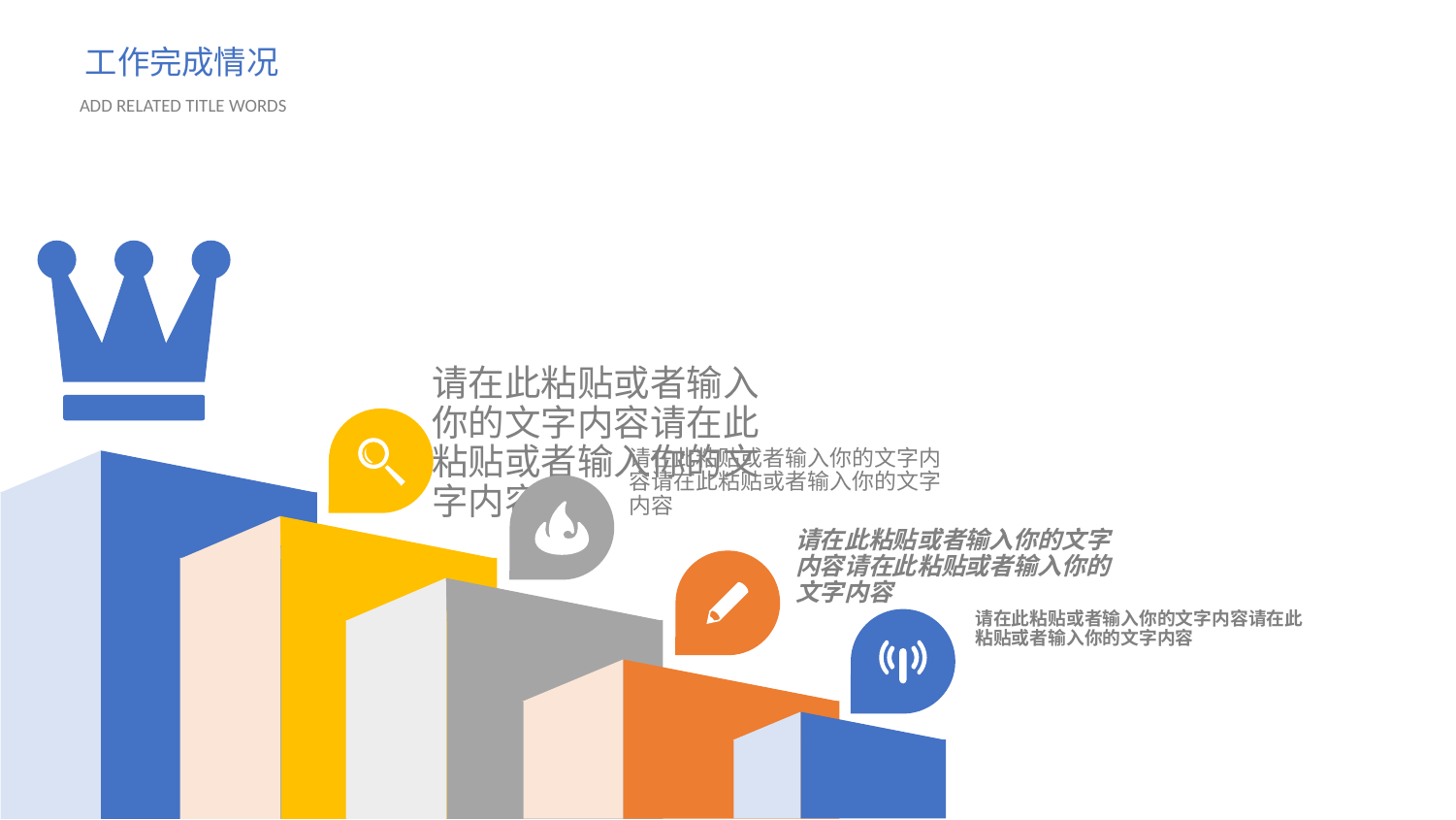

工作完成情况
ADD RELATED TITLE WORDS

请在此粘贴或者输入你的文字内容请在此粘贴或者输入你的文字内容

请在此粘贴或者输入你的文字内容请在此粘贴或者输入你的文字内容

请在此粘贴或者输入你的文字内容请在此粘贴或者输入你的文字内容

请在此粘贴或者输入你的文字内容请在此粘贴或者输入你的文字内容